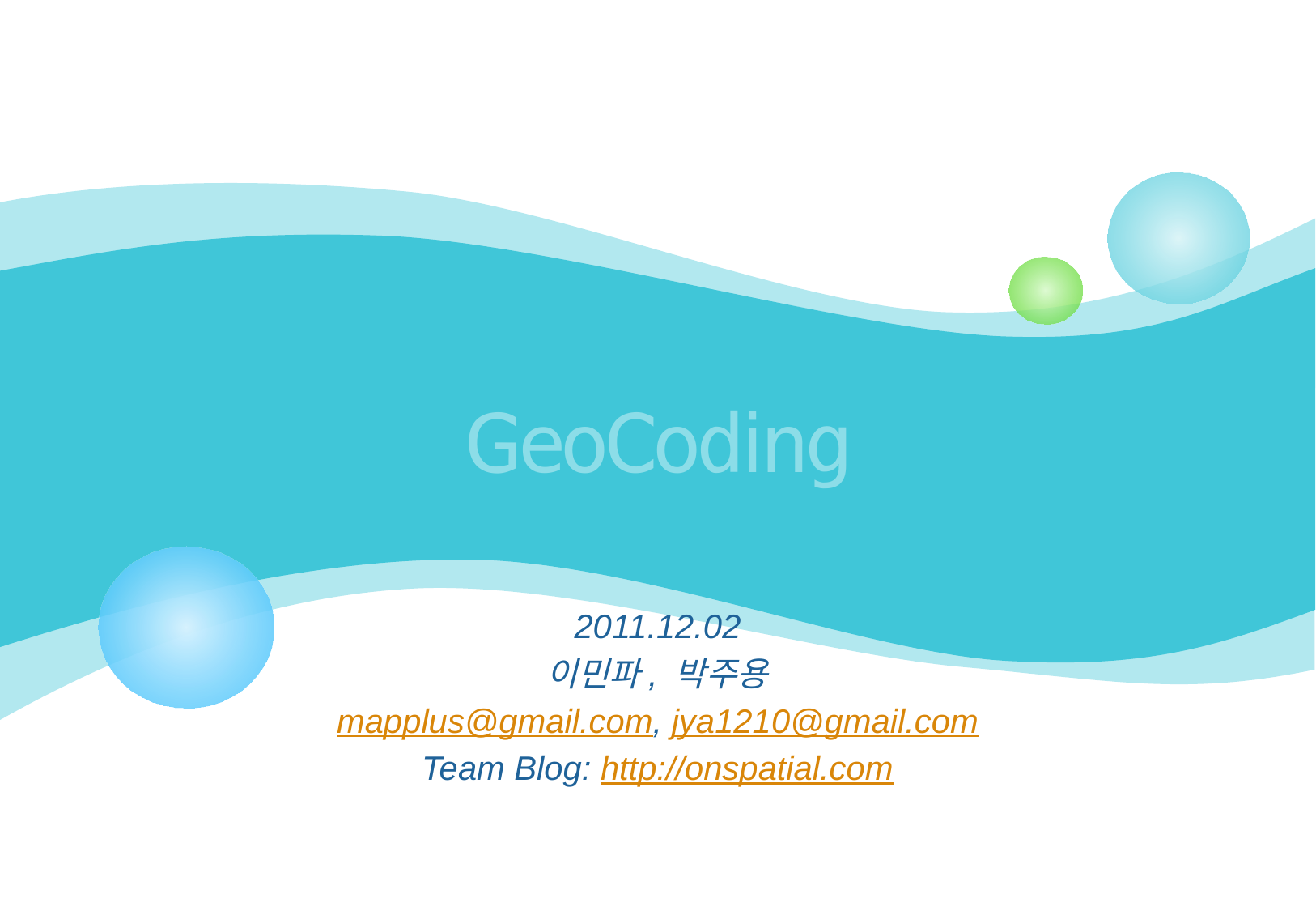

# GeoCoding
2011.12.02
이민파, 박주용
mapplus@gmail.com, jya1210@gmail.com
Team Blog: http://onspatial.com